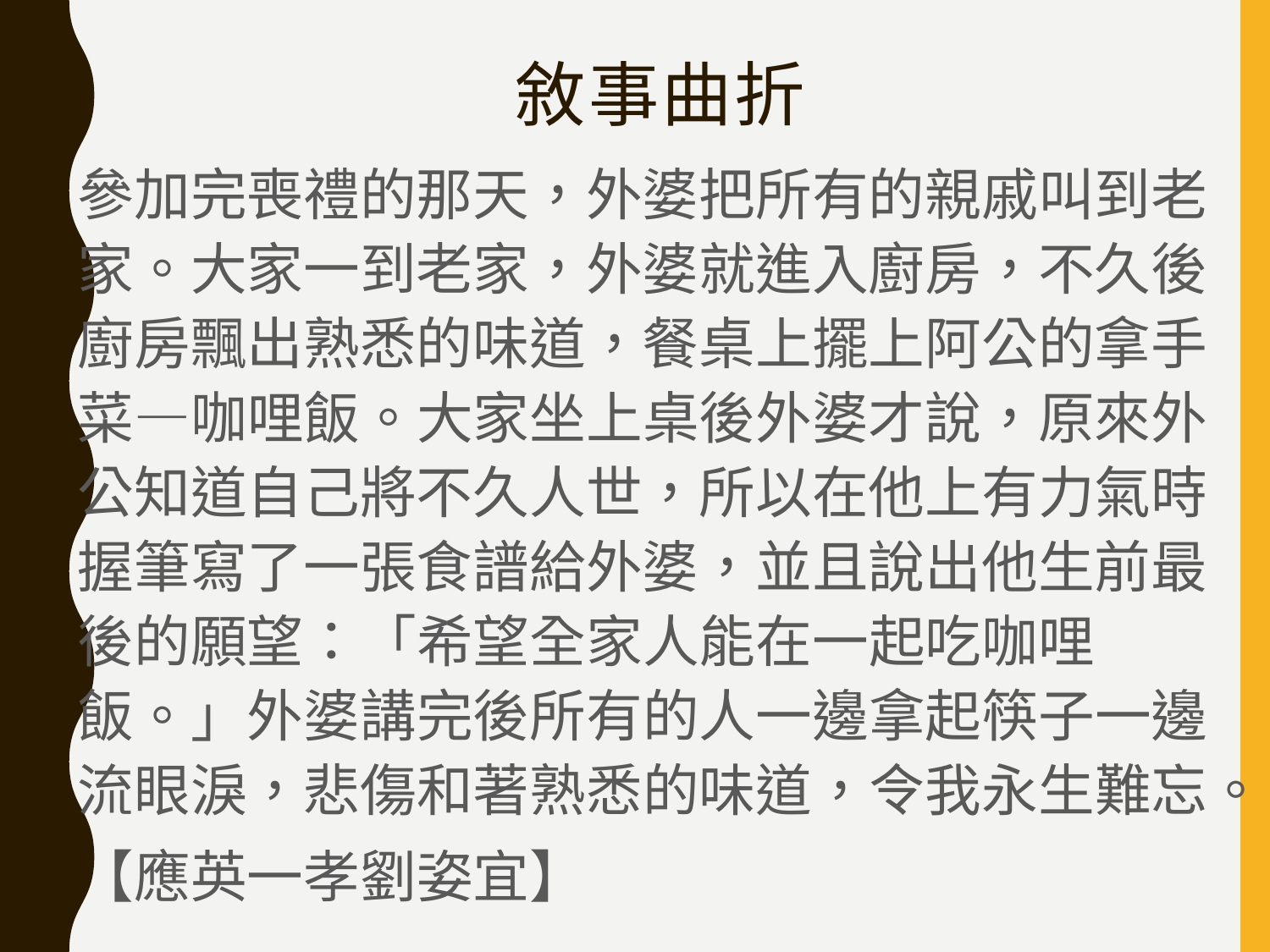

# 敘事曲折
參加完喪禮的那天，外婆把所有的親戚叫到老家。大家一到老家，外婆就進入廚房，不久後廚房飄出熟悉的味道，餐桌上擺上阿公的拿手菜—咖哩飯。大家坐上桌後外婆才說，原來外公知道自己將不久人世，所以在他上有力氣時握筆寫了一張食譜給外婆，並且說出他生前最後的願望：「希望全家人能在一起吃咖哩飯。」外婆講完後所有的人一邊拿起筷子一邊流眼淚，悲傷和著熟悉的味道，令我永生難忘。
【應英一孝劉姿宜】